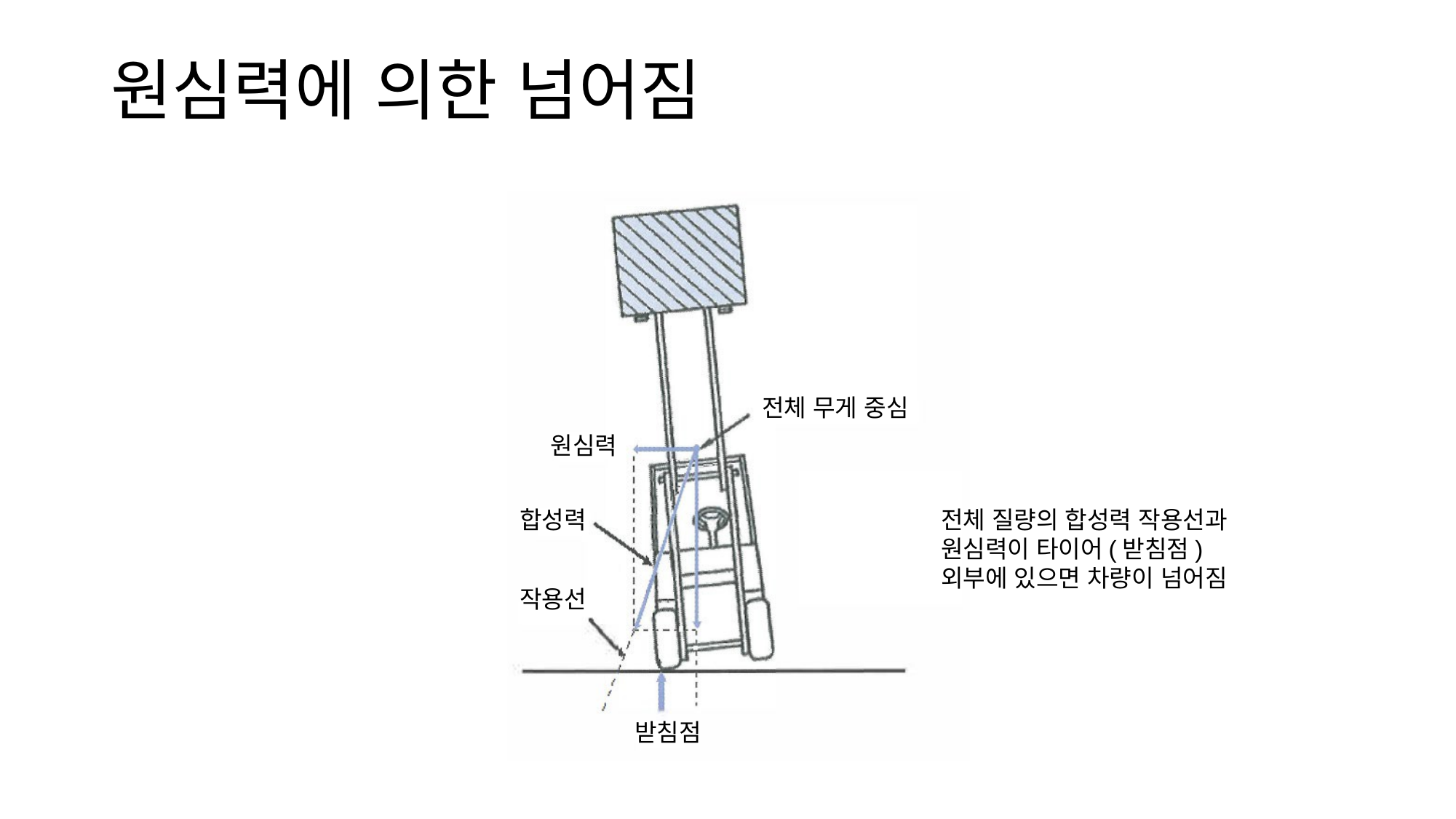

원심력에 의한 넘어짐

전체 무게 중심
원심력
합성력
전체 질량의 합성력 작용선과 원심력이 타이어(받침점) 외부에 있으면 차량이 넘어짐
작용선
받침점